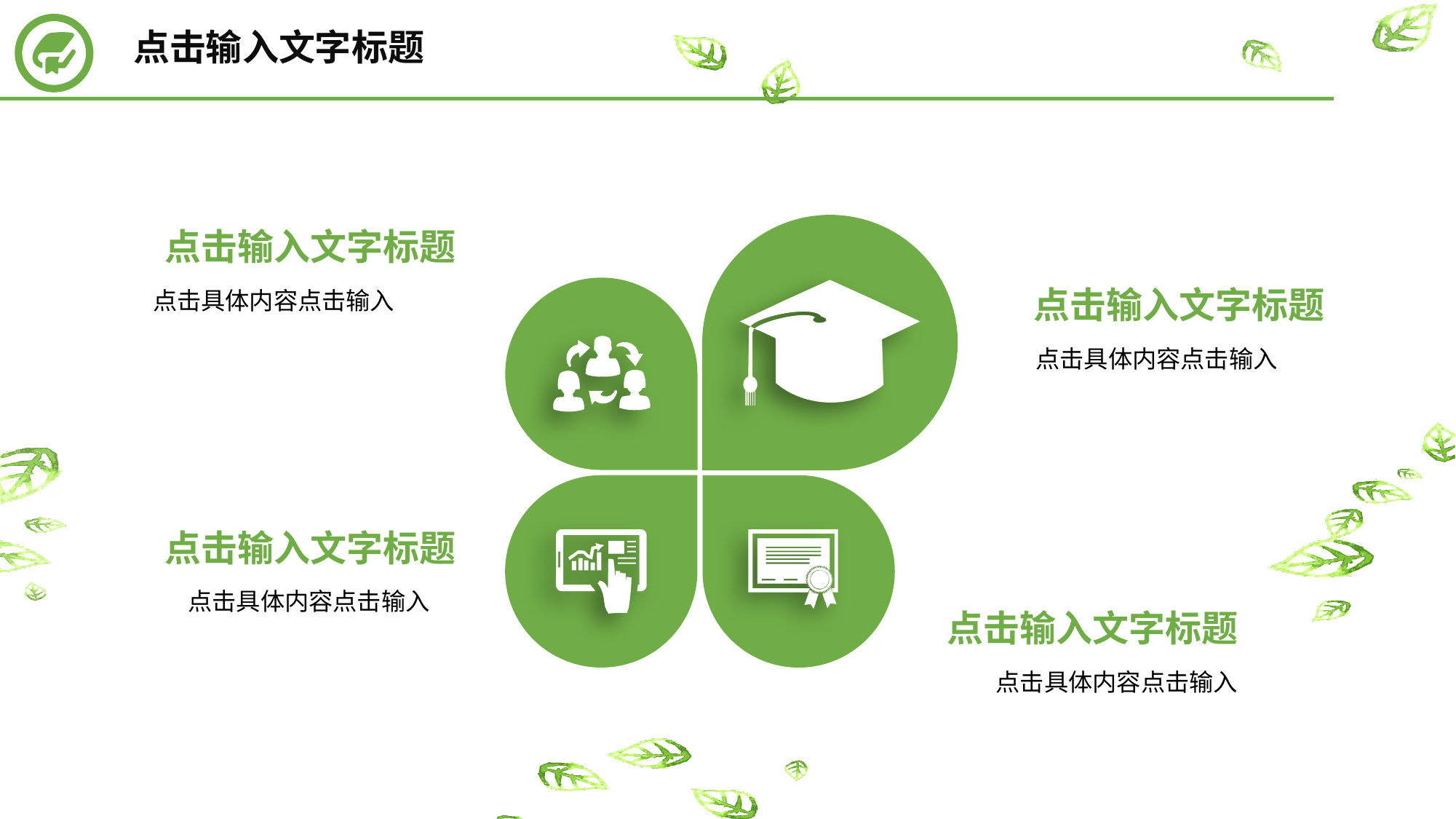

点击输入文字标题

点击输入文字标题
点击具体内容点击输入
点击输入文字标题

点击具体内容点击输入

点击输入文字标题

点击具体内容点击输入
点击输入文字标题
点击具体内容点击输入
延时